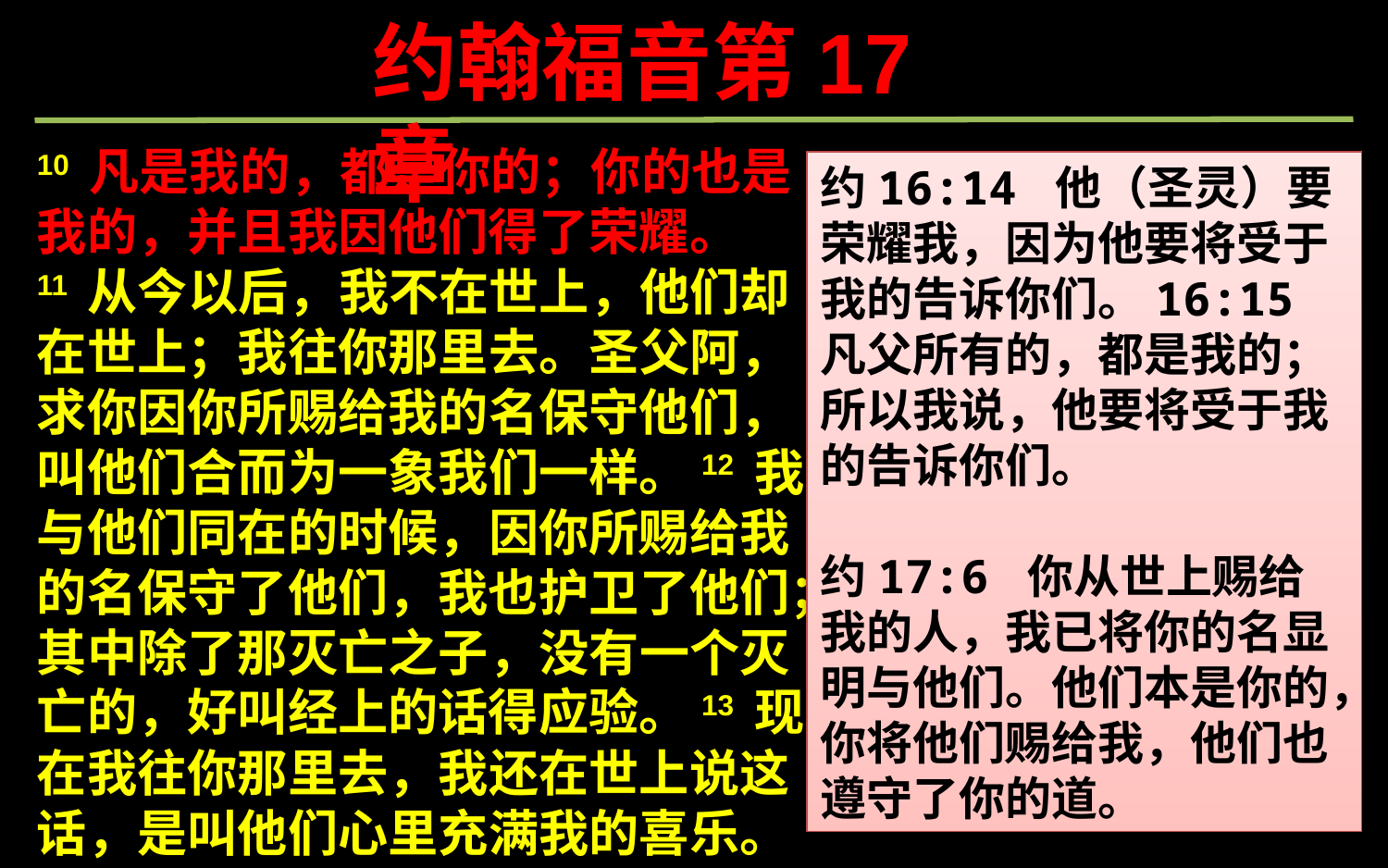

约翰福音第17章
10 凡是我的，都是你的；你的也是我的，并且我因他们得了荣耀。
11 从今以后，我不在世上，他们却在世上；我往你那里去。圣父阿，求你因你所赐给我的名保守他们，叫他们合而为一象我们一样。12 我与他们同在的时候，因你所赐给我的名保守了他们，我也护卫了他们；其中除了那灭亡之子，没有一个灭亡的，好叫经上的话得应验。13 现在我往你那里去，我还在世上说这话，是叫他们心里充满我的喜乐。

约16:14 他（圣灵）要荣耀我，因为他要将受于我的告诉你们。16:15 凡父所有的，都是我的；所以我说，他要将受于我的告诉你们。

约17:6 你从世上赐给我的人，我已将你的名显明与他们。他们本是你的，你将他们赐给我，他们也遵守了你的道。